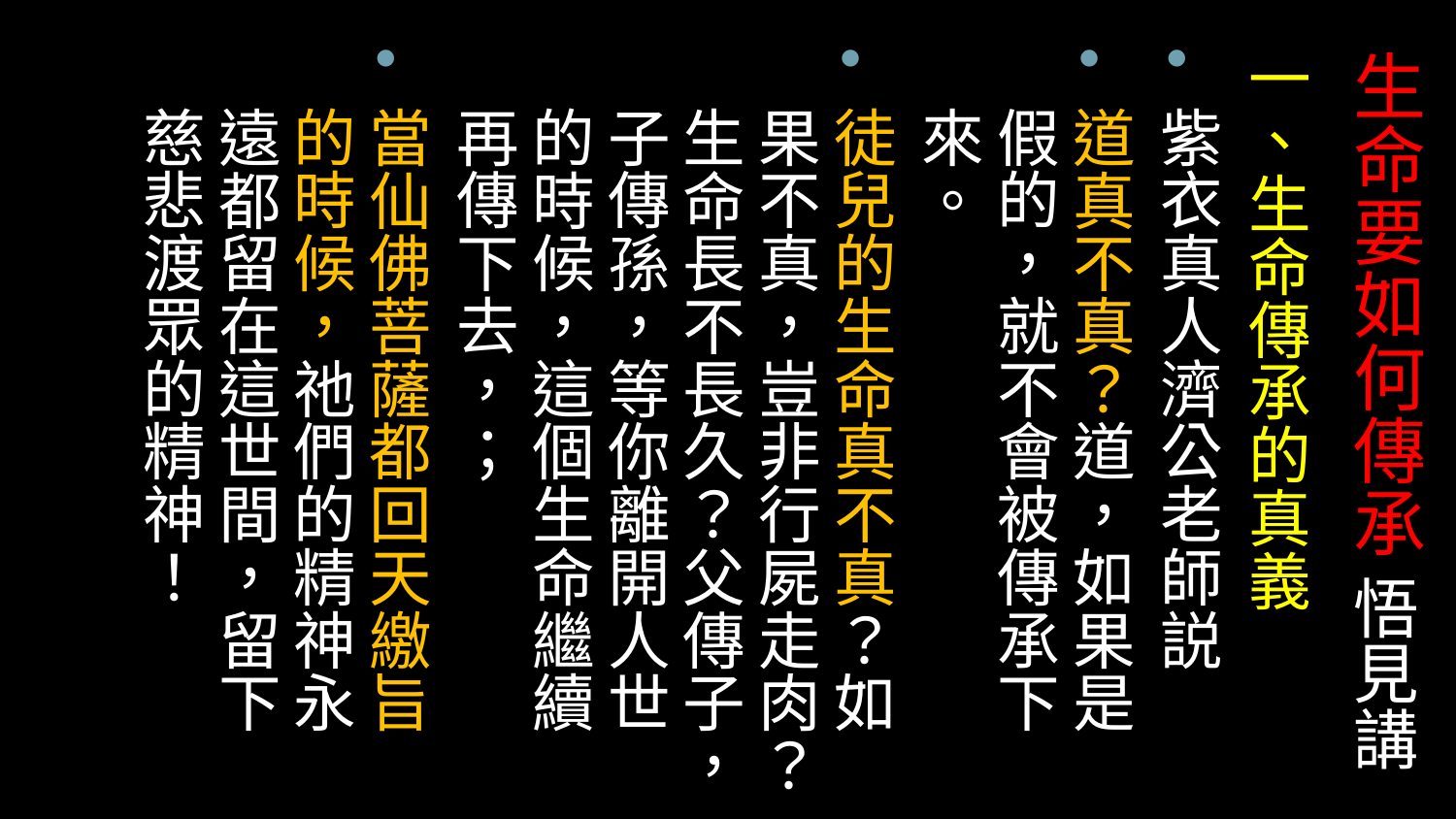

一、生命傳承的真義
紫衣真人濟公老師説
道真不真？道，如果是假的，就不會被傳承下來。
徒兒的生命真不真？如果不真，豈非行屍走肉？生命長不長久？父傳子，子傳孫，等你離開人世的時候，這個生命繼續再傳下去，；
當仙佛菩薩都回天繳旨的時候，祂們的精神永遠都留在這世間，留下慈悲渡眾的精神！

# 生命要如何傳承 悟見講